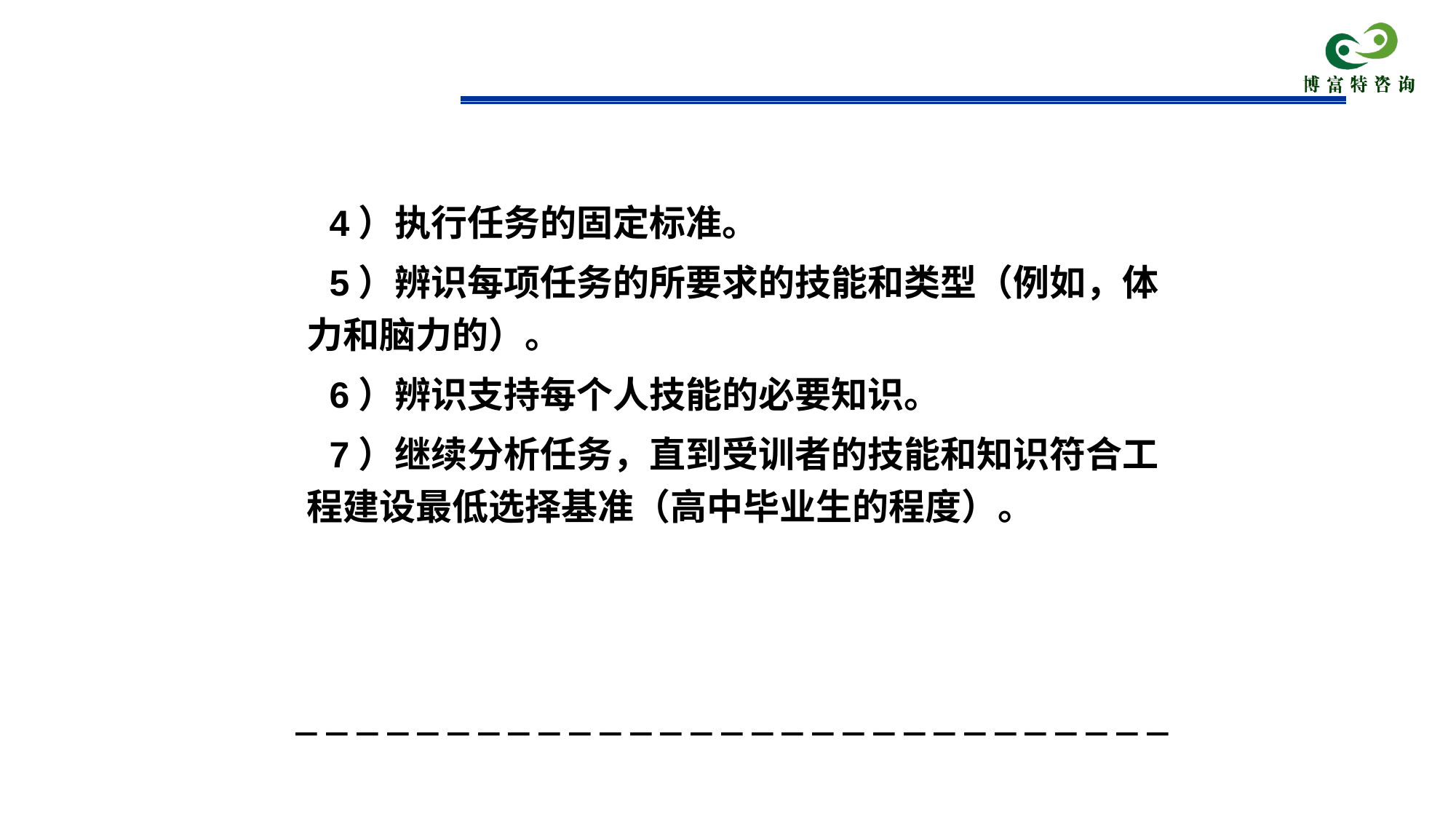

# 4）执行任务的固定标准。
5）辨识每项任务的所要求的技能和类型（例如，体力和脑力的）。
6）辨识支持每个人技能的必要知识。
7）继续分析任务，直到受训者的技能和知识符合工程建设最低选择基准（高中毕业生的程度）。

－－－－－－－－－－－－－－－－－－－－－－－－－－－－－